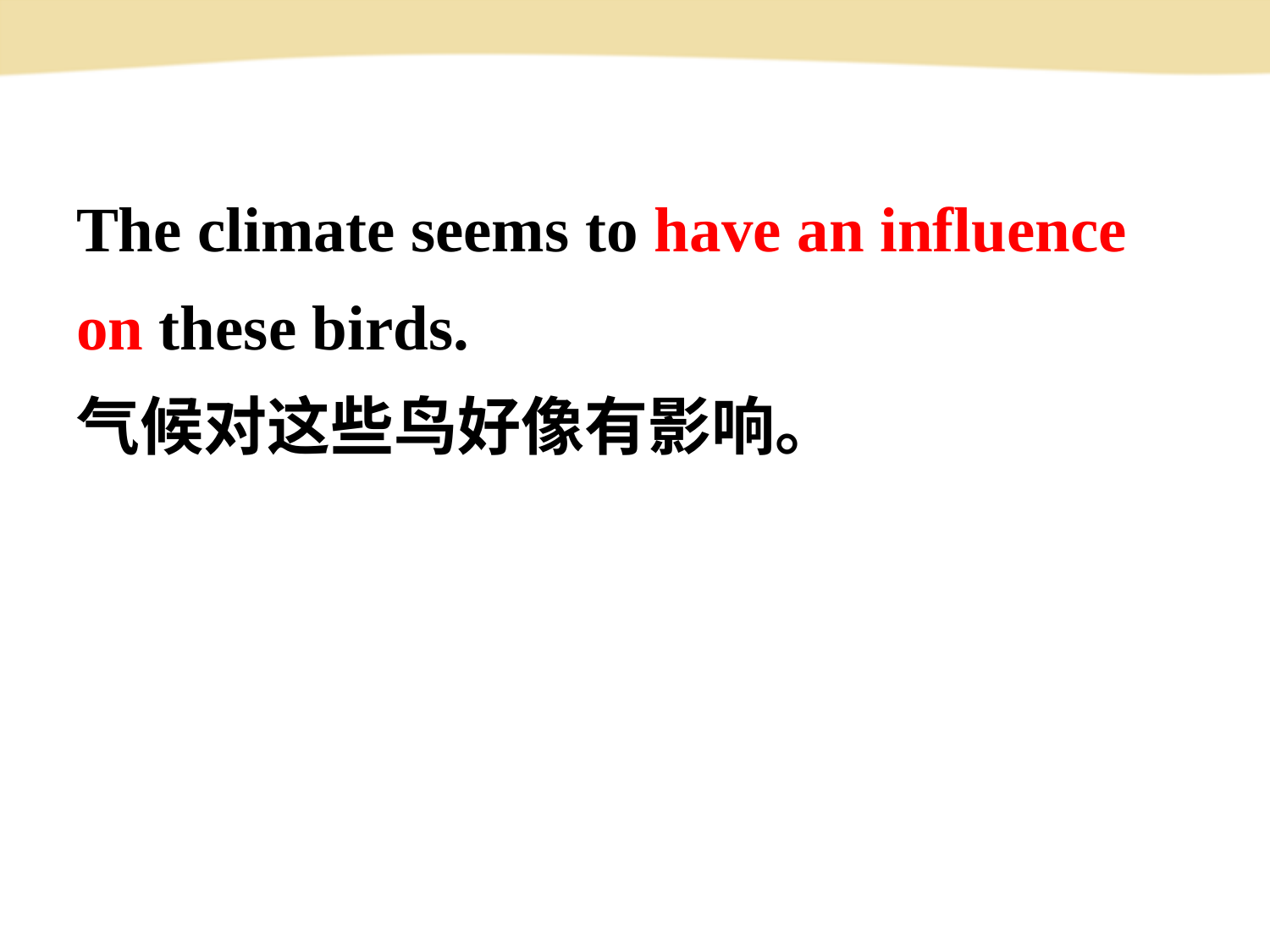

The climate seems to have an influence on these birds.
气候对这些鸟好像有影响。